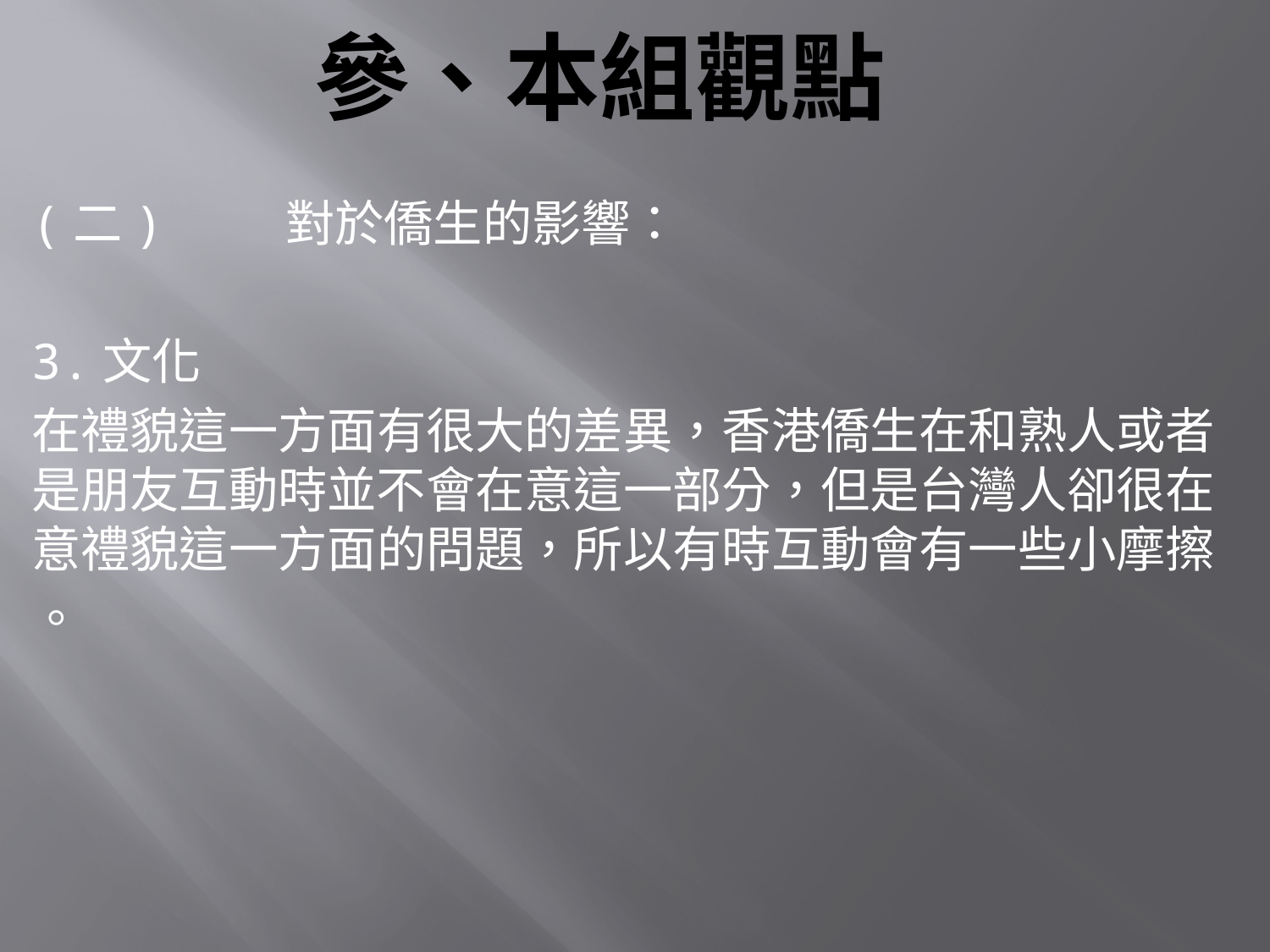

# 參、本組觀點
(二)	對於僑生的影響：

3.文化
在禮貌這一方面有很大的差異，香港僑生在和熟人或者是朋友互動時並不會在意這一部分，但是台灣人卻很在意禮貌這一方面的問題，所以有時互動會有一些小摩擦
。